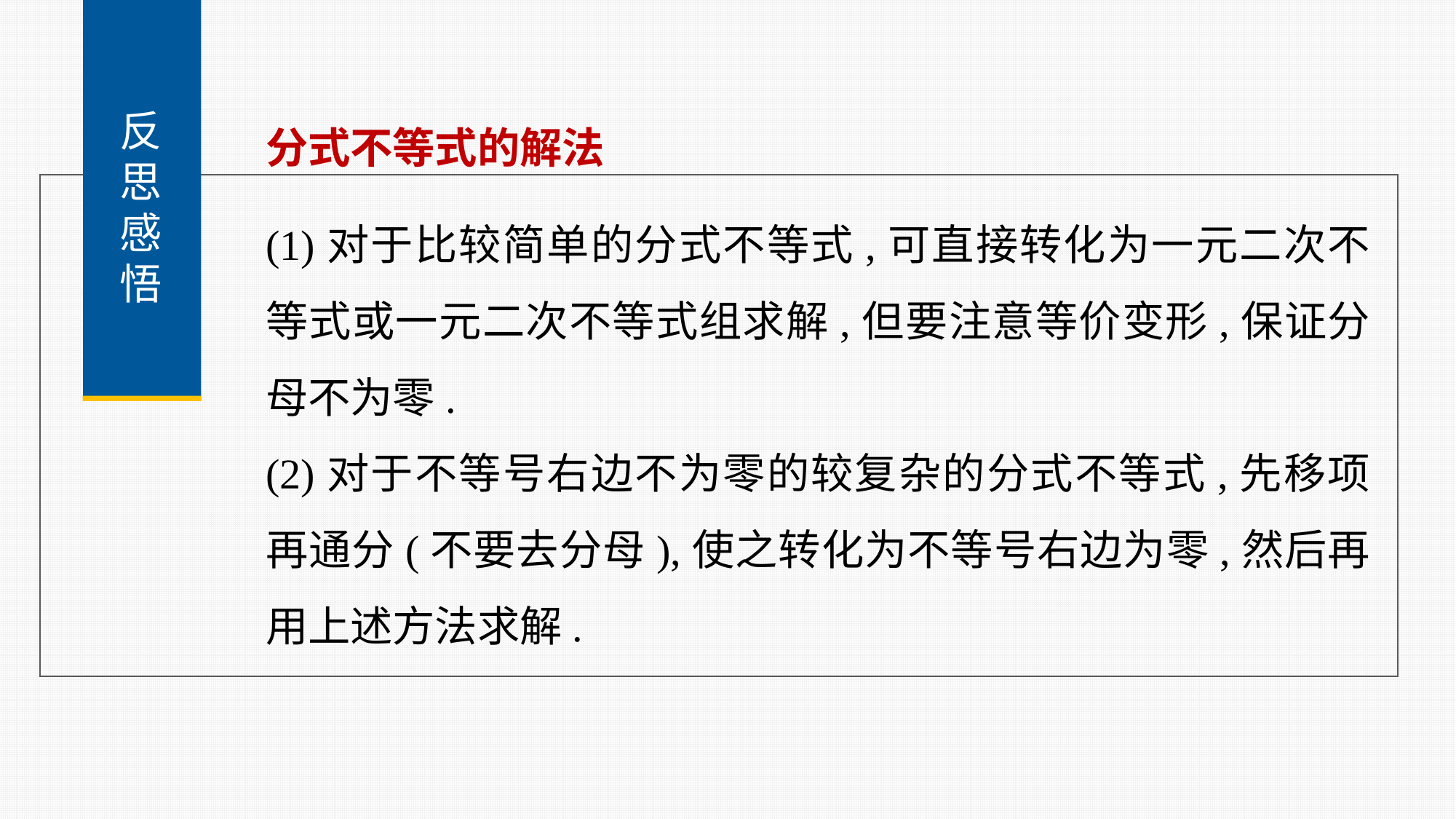

反
思
感
悟

分式不等式的解法

(1)对于比较简单的分式不等式,可直接转化为一元二次不等式或一元二次不等式组求解,但要注意等价变形,保证分母不为零.
(2)对于不等号右边不为零的较复杂的分式不等式,先移项再通分(不要去分母),使之转化为不等号右边为零,然后再用上述方法求解.